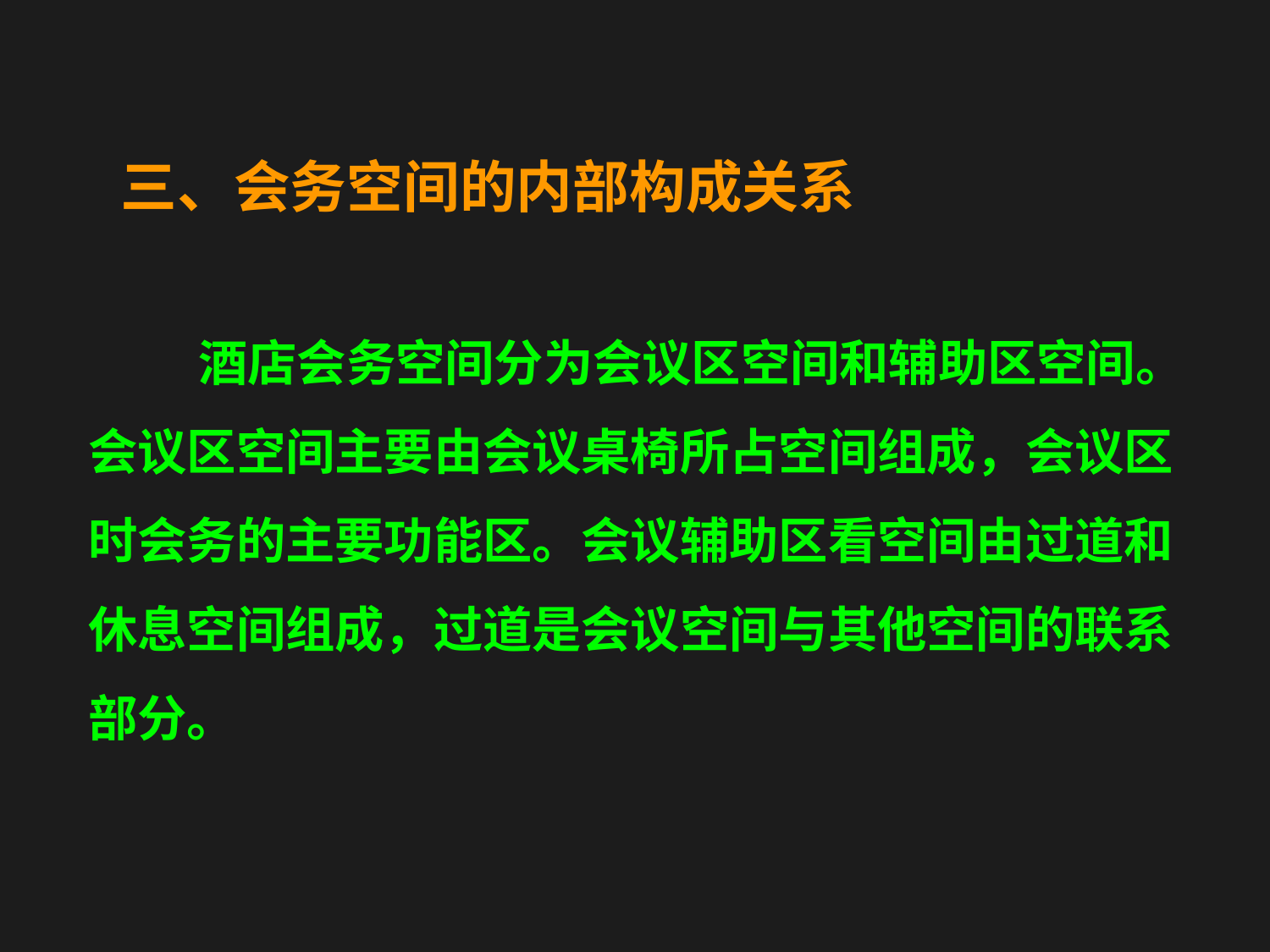

# 三、会务空间的内部构成关系
             酒店会务空间分为会议区空间和辅助区空间。会议区空间主要由会议桌椅所占空间组成，会议区时会务的主要功能区。会议辅助区看空间由过道和休息空间组成，过道是会议空间与其他空间的联系部分。